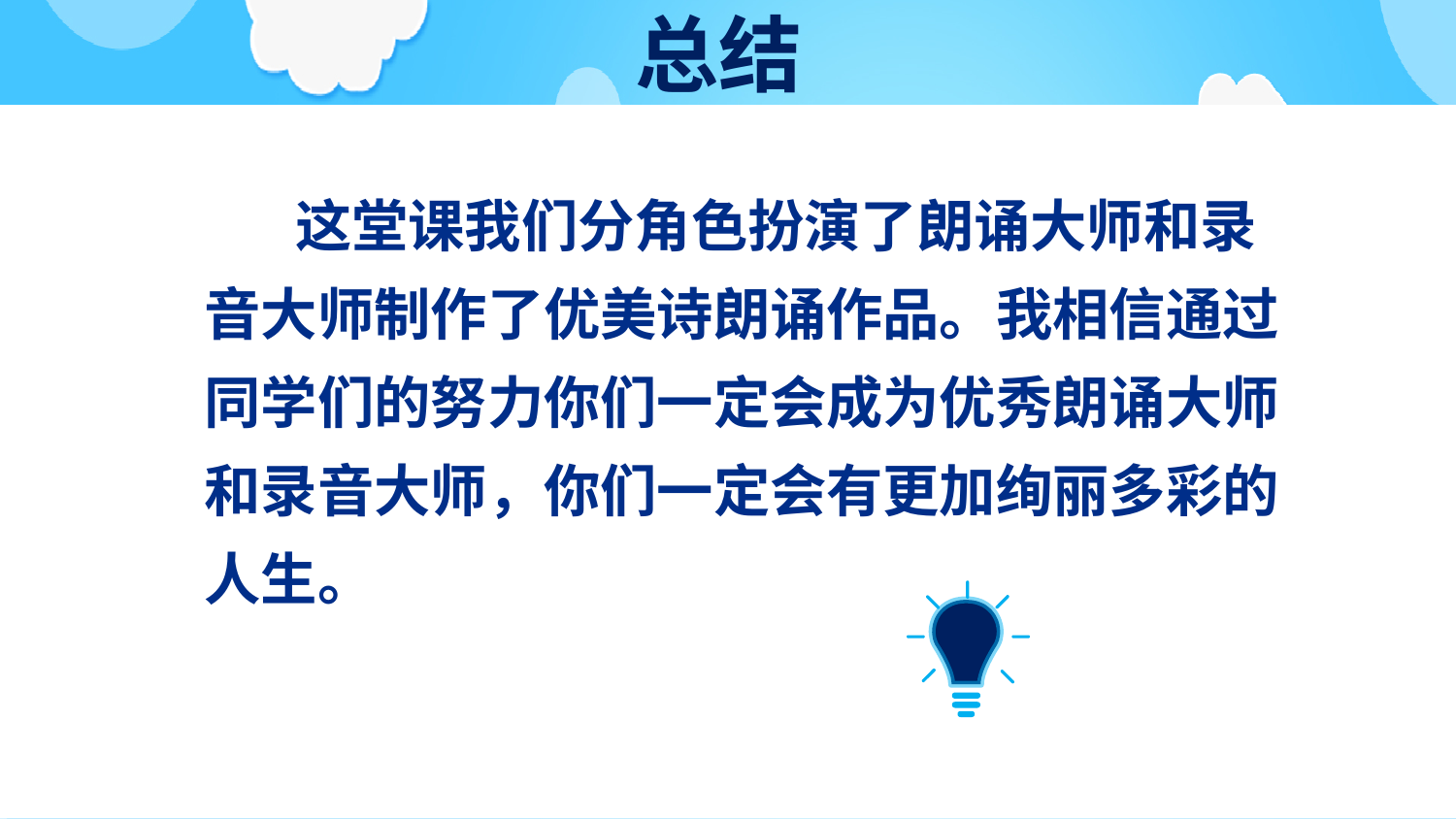

# 总结
      这堂课我们分角色扮演了朗诵大师和录音大师制作了优美诗朗诵作品。我相信通过同学们的努力你们一定会成为优秀朗诵大师和录音大师，你们一定会有更加绚丽多彩的人生。